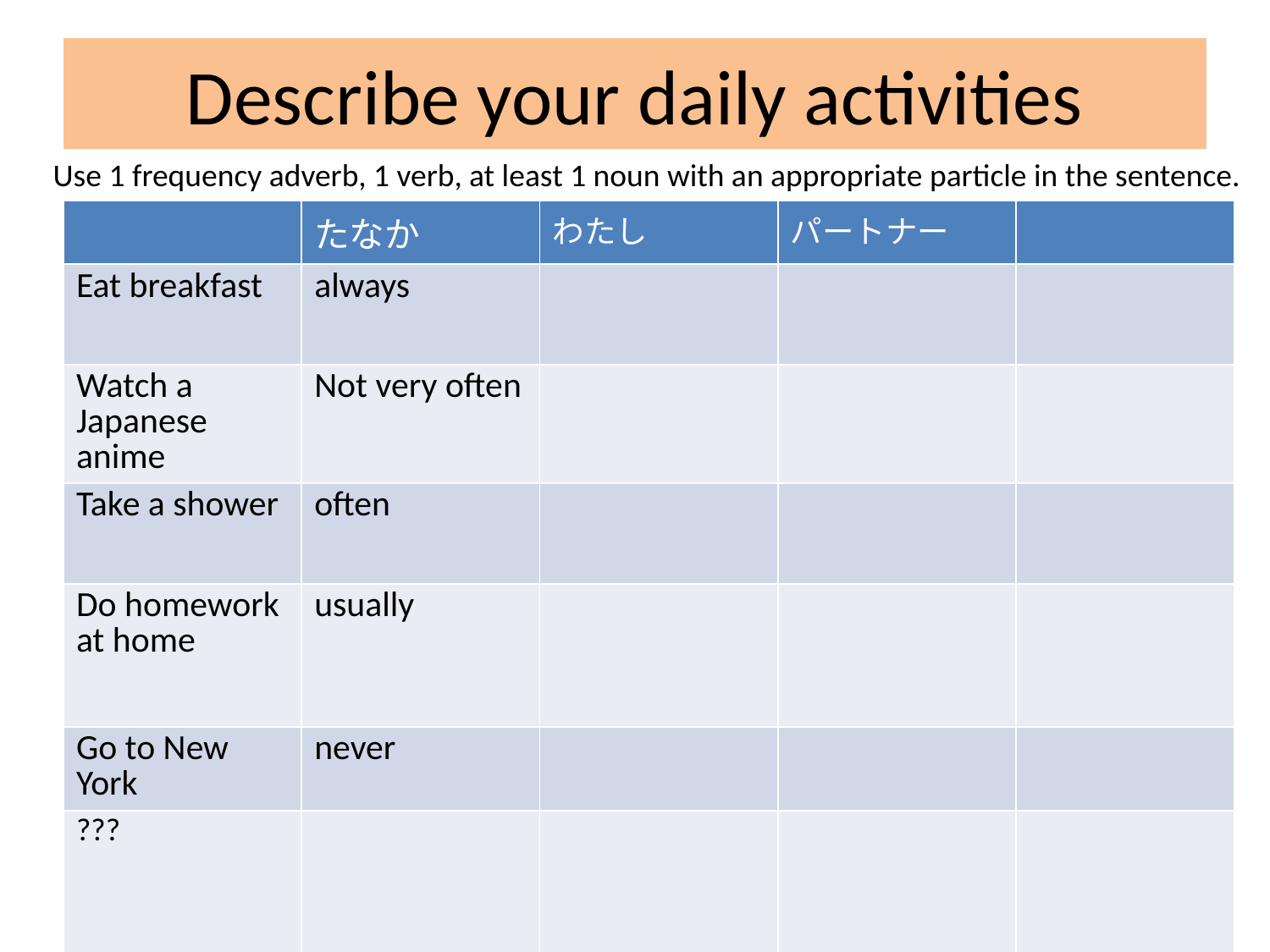

# Describe your daily activities
Use 1 frequency adverb, 1 verb, at least 1 noun with an appropriate particle in the sentence.
|  | たなか | わたし | パートナー |  |
| --- | --- | --- | --- | --- |
| Eat breakfast | always |  |  |  |
| Watch a Japanese anime | Not very often |  |  |  |
| Take a shower | often |  |  |  |
| Do homework at home | usually |  |  |  |
| Go to New York | never |  |  |  |
| ??? |  |  |  |  |